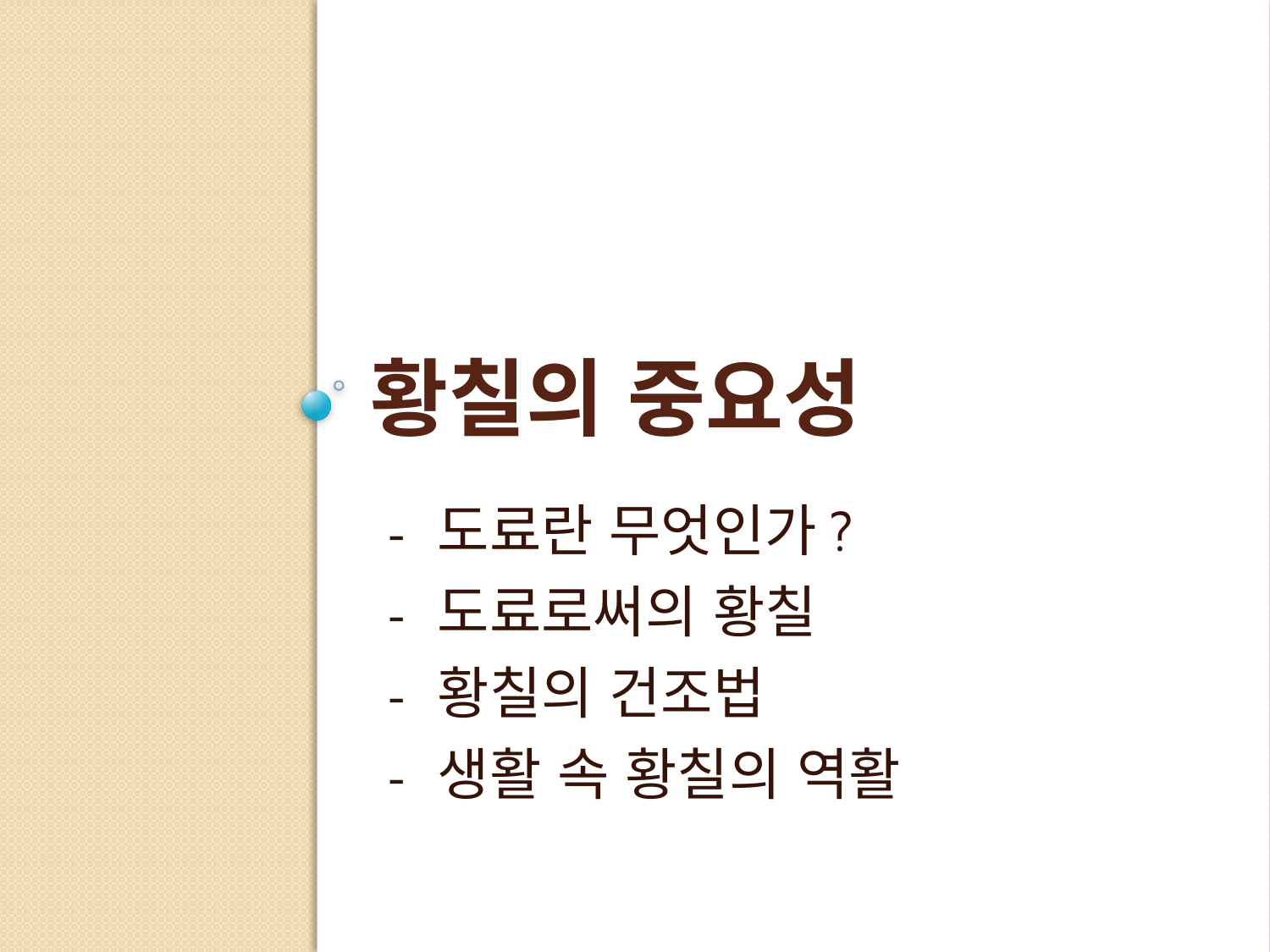

# 황칠의 중요성
  - 도료란 무엇인가?

  - 도료로써의 황칠

  - 황칠의 건조법

  - 생활 속 황칠의 역활